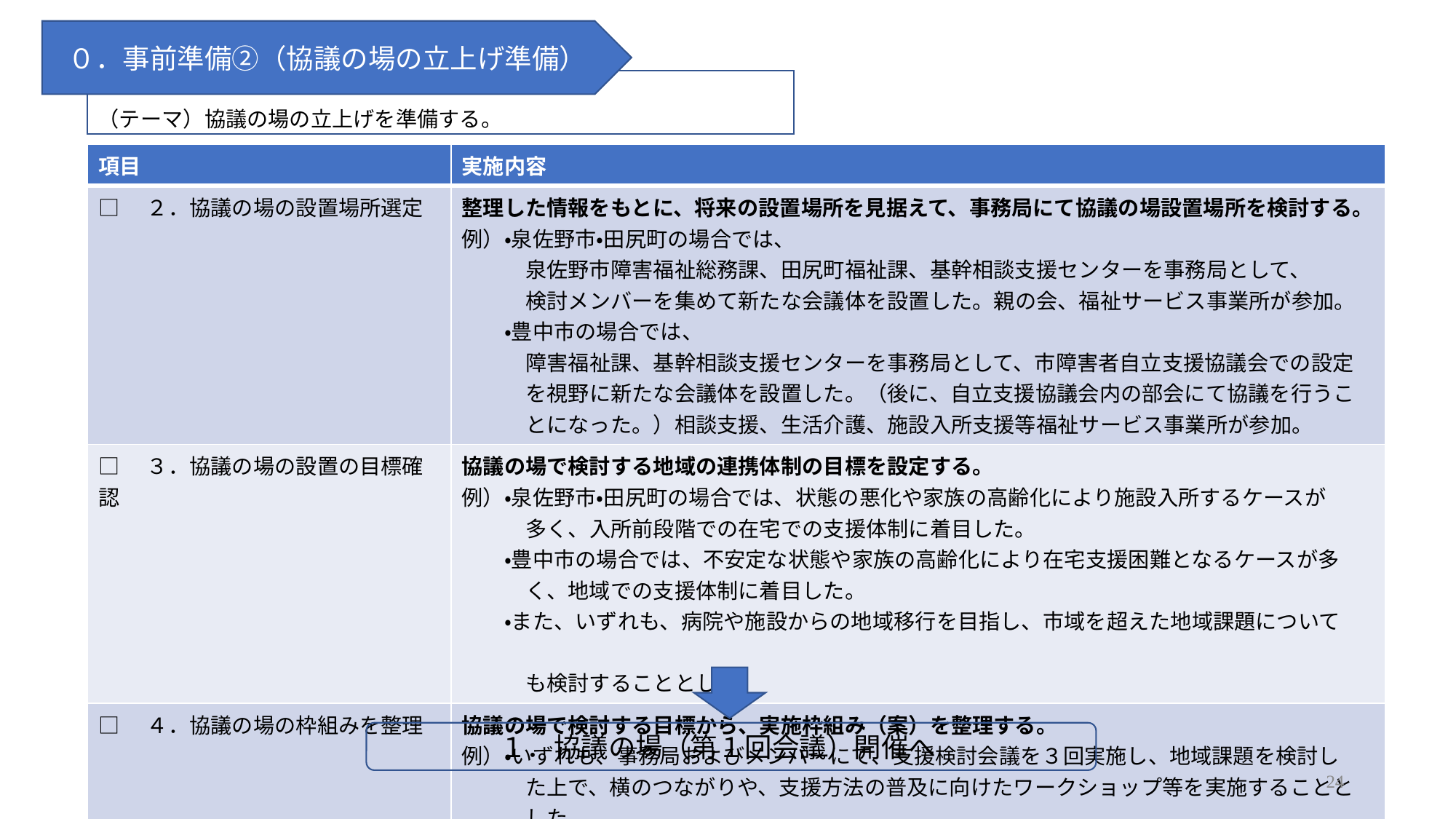

０．事前準備②（協議の場の立上げ準備）

（テーマ）協議の場の立上げを準備する。
| 項目 | 実施内容 |
| --- | --- |
| □　２．協議の場の設置場所選定 | 整理した情報をもとに、将来の設置場所を見据えて、事務局にて協議の場設置場所を検討する。 例）・泉佐野市・田尻町の場合では、 　　　泉佐野市障害福祉総務課、田尻町福祉課、基幹相談支援センターを事務局として、 　　　検討メンバーを集めて新たな会議体を設置した。親の会、福祉サービス事業所が参加。 　　・豊中市の場合では、 　　　障害福祉課、基幹相談支援センターを事務局として、市障害者自立支援協議会での設定 　　　を視野に新たな会議体を設置した。（後に、自立支援協議会内の部会にて協議を行うこ 　　　とになった。）相談支援、生活介護、施設入所支援等福祉サービス事業所が参加。 |
| □　３．協議の場の設置の目標確認 | 協議の場で検討する地域の連携体制の目標を設定する。 例）・泉佐野市・田尻町の場合では、状態の悪化や家族の高齢化により施設入所するケースが 　　　多く、入所前段階での在宅での支援体制に着目した。 　　・豊中市の場合では、不安定な状態や家族の高齢化により在宅支援困難となるケースが多 　　　く、地域での支援体制に着目した。 　　・また、いずれも、病院や施設からの地域移行を目指し、市域を超えた地域課題について　　 　　　も検討することとした。 |
| □　４．協議の場の枠組みを整理 | 協議の場で検討する目標から、実施枠組み（案）を整理する。 例）・いずれも、事務局およびメンバーにて、支援検討会議を３回実施し、地域課題を検討し 　　　た上で、横のつながりや、支援方法の普及に向けたワークショップ等を実施することと 　　　した。 |

１．協議の場（第１回会議）開催へ
24